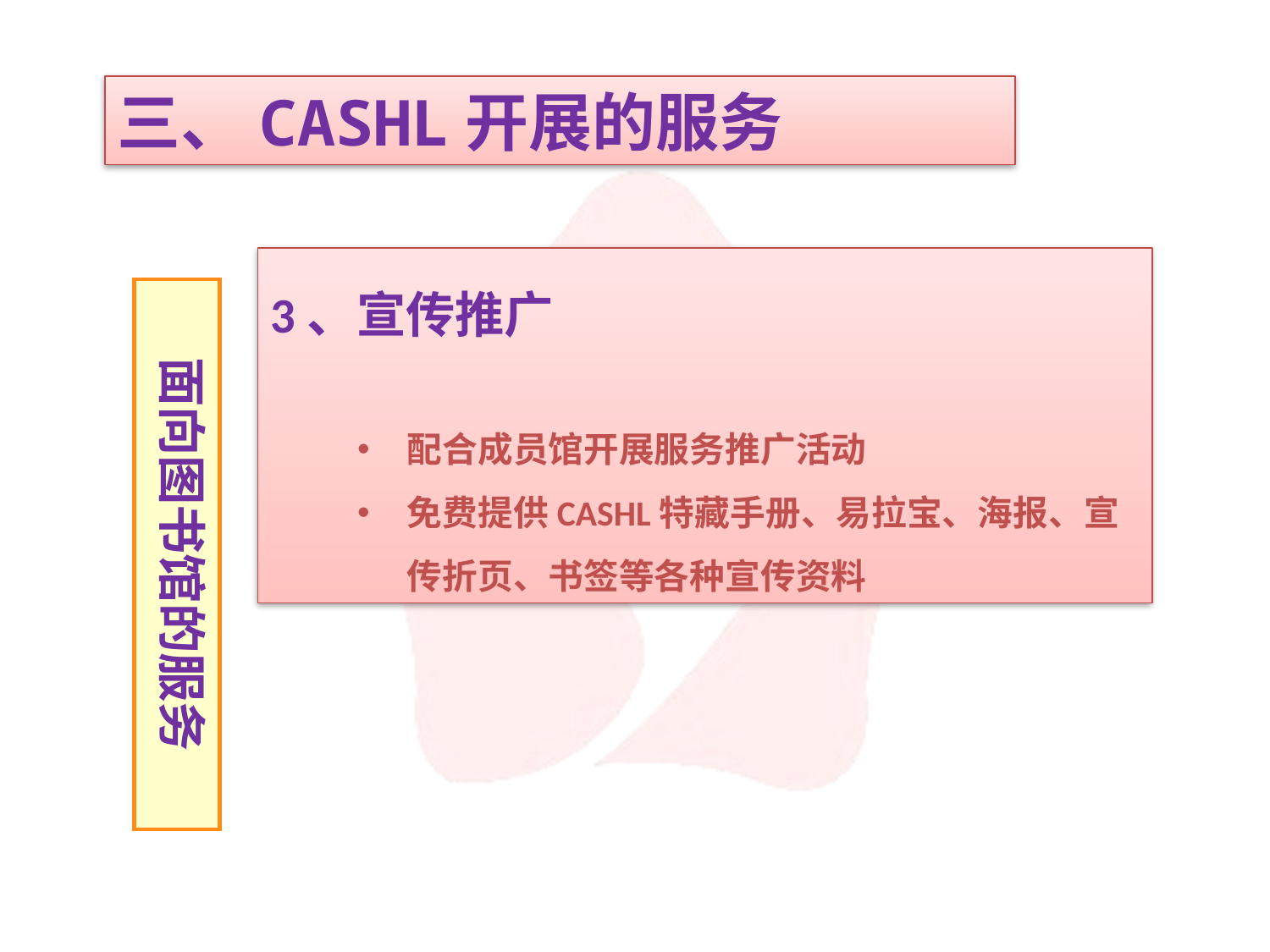

三、CASHL开展的服务
3、宣传推广

配合成员馆开展服务推广活动
免费提供CASHL特藏手册、易拉宝、海报、宣传折页、书签等各种宣传资料
面向图书馆的服务